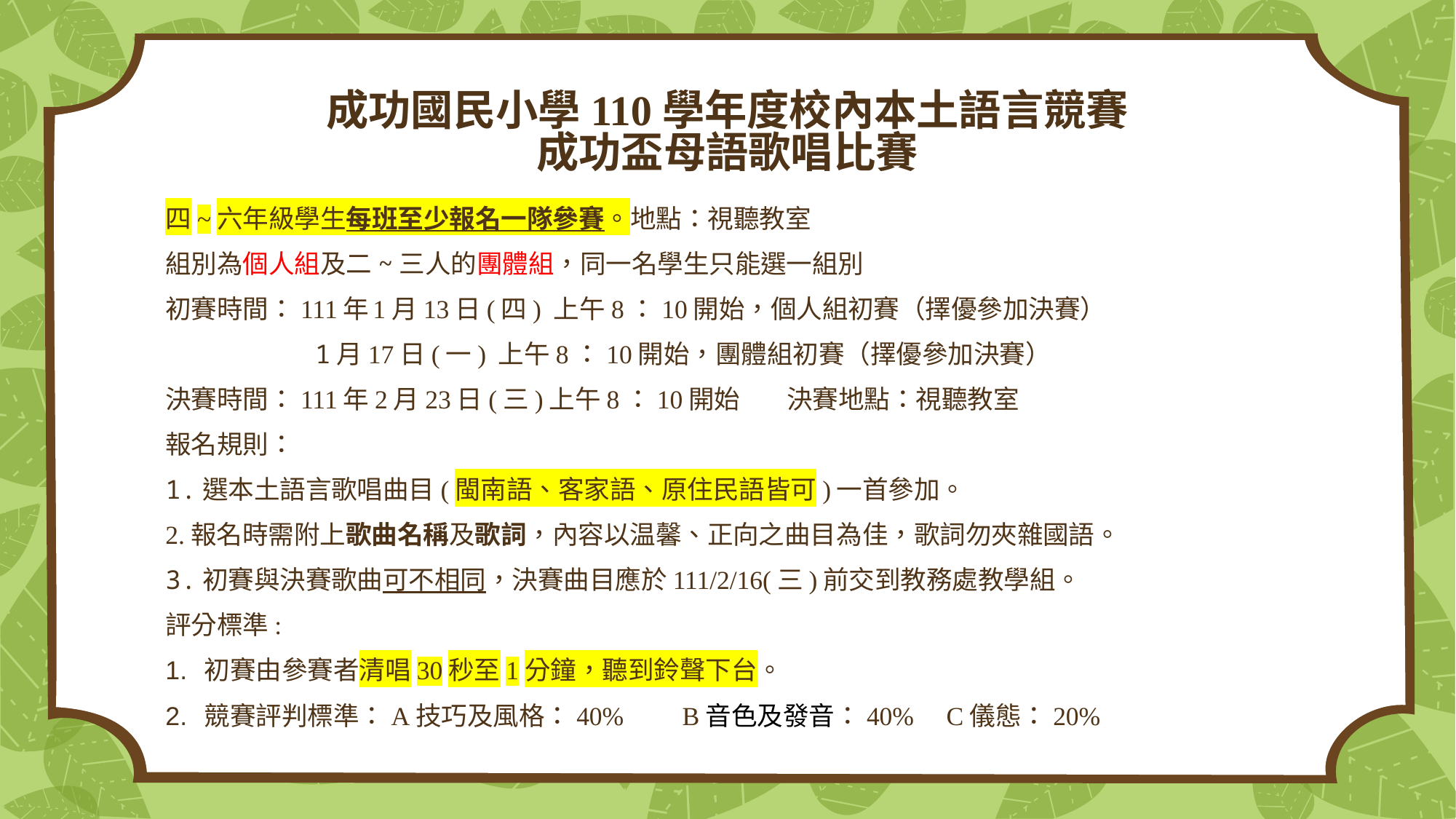

# 成功國民小學110學年度校內本土語言競賽 成功盃母語歌唱比賽
四~六年級學生每班至少報名一隊參賽。地點：視聽教室
組別為個人組及二~三人的團體組，同一名學生只能選一組別
初賽時間：111年	1月13日(四) 上午8：10開始，個人組初賽（擇優參加決賽）
	        1月17日(一) 上午8：10開始，團體組初賽（擇優參加決賽）
決賽時間：111年2月23日(三)上午8：10開始        決賽地點：視聽教室
報名規則：
1.選本土語言歌唱曲目(閩南語、客家語、原住民語皆可)一首參加。
2.報名時需附上歌曲名稱及歌詞，內容以温馨、正向之曲目為佳，歌詞勿夾雜國語。
3.初賽與決賽歌曲可不相同，決賽曲目應於111/2/16(三)前交到教務處教學組。
評分標準:
初賽由參賽者清唱30秒至1分鐘，聽到鈴聲下台。
競賽評判標準：A技巧及風格：40%         B音色及發音：40%     C儀態：20%